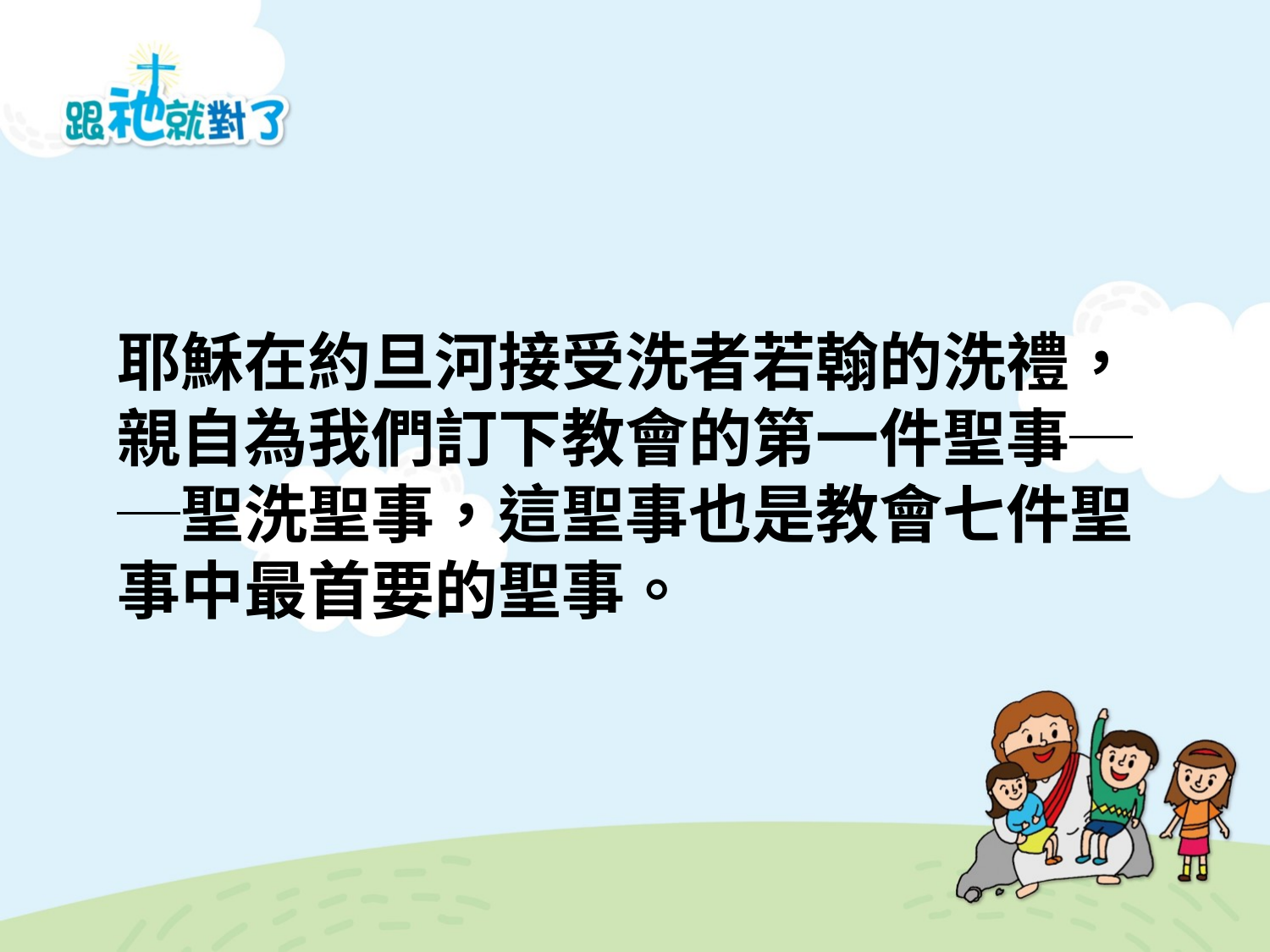

耶穌在約旦河接受洗者若翰的洗禮，親自為我們訂下教會的第一件聖事──聖洗聖事，這聖事也是教會七件聖事中最首要的聖事。